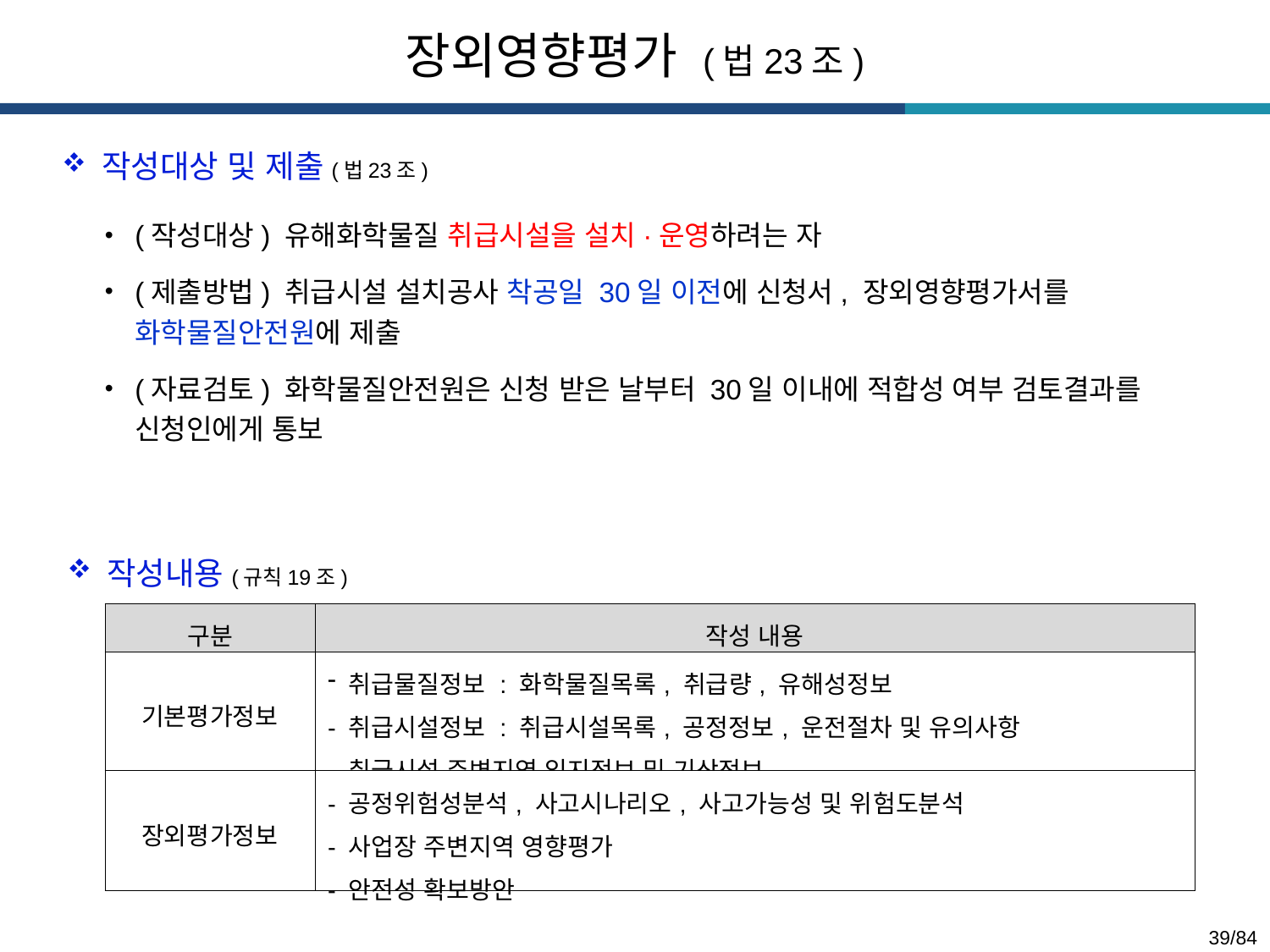

장외영향평가 (법23조)
작성대상 및 제출(법23조)
(작성대상) 유해화학물질 취급시설을 설치·운영하려는 자
(제출방법) 취급시설 설치공사 착공일 30일 이전에 신청서, 장외영향평가서를 화학물질안전원에 제출
(자료검토) 화학물질안전원은 신청 받은 날부터 30일 이내에 적합성 여부 검토결과를 신청인에게 통보
작성내용(규칙19조)
| 구분 | 작성 내용 |
| --- | --- |
| 기본평가정보 | 취급물질정보 : 화학물질목록, 취급량, 유해성정보 - 취급시설정보 : 취급시설목록, 공정정보, 운전절차 및 유의사항 - 취급시설 주변지역 입지정보 및 기상정보 |
| 장외평가정보 | - 공정위험성분석, 사고시나리오, 사고가능성 및 위험도분석 - 사업장 주변지역 영향평가 - 안전성 확보방안 |